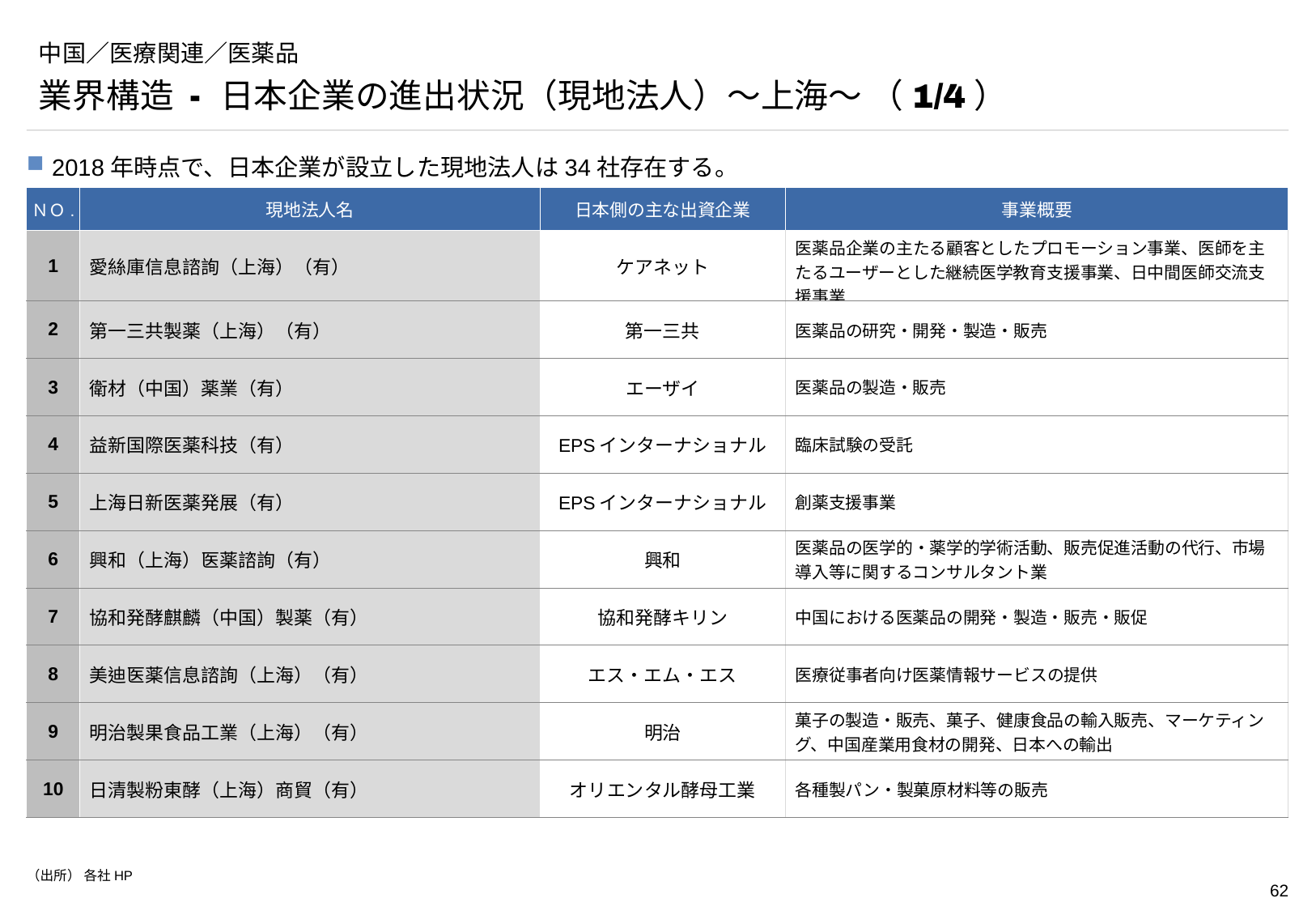

# 中国／医療関連／医薬品
業界構造 - 日本企業の進出状況（現地法人）～上海～ （1/4）
2018年時点で、日本企業が設立した現地法人は34社存在する。
| ＮＯ. | 現地法人名 | 日本側の主な出資企業 | 事業概要 |
| --- | --- | --- | --- |
| 1 | 愛絲庫信息諮詢（上海）（有） | ケアネット | 医薬品企業の主たる顧客としたプロモーション事業、医師を主たるユーザーとした継続医学教育支援事業、日中間医師交流支援事業 |
| 2 | 第一三共製薬（上海）（有） | 第一三共 | 医薬品の研究・開発・製造・販売 |
| 3 | 衛材（中国）薬業（有） | エーザイ | 医薬品の製造・販売 |
| 4 | 益新国際医薬科技（有） | EPSインターナショナル | 臨床試験の受託 |
| 5 | 上海日新医薬発展（有） | EPSインターナショナル | 創薬支援事業 |
| 6 | 興和（上海）医薬諮詢（有） | 興和 | 医薬品の医学的・薬学的学術活動、販売促進活動の代行、市場導入等に関するコンサルタント業 |
| 7 | 協和発酵麒麟（中国）製薬（有） | 協和発酵キリン | 中国における医薬品の開発・製造・販売・販促 |
| 8 | 美迪医薬信息諮詢（上海）（有） | エス・エム・エス | 医療従事者向け医薬情報サービスの提供 |
| 9 | 明治製果食品工業（上海）（有） | 明治 | 菓子の製造・販売、菓子、健康食品の輸入販売、マーケティング、中国産業用食材の開発、日本への輸出 |
| 10 | 日清製粉東酵（上海）商貿（有） | オリエンタル酵母工業 | 各種製パン・製菓原材料等の販売 |
（出所） 各社HP